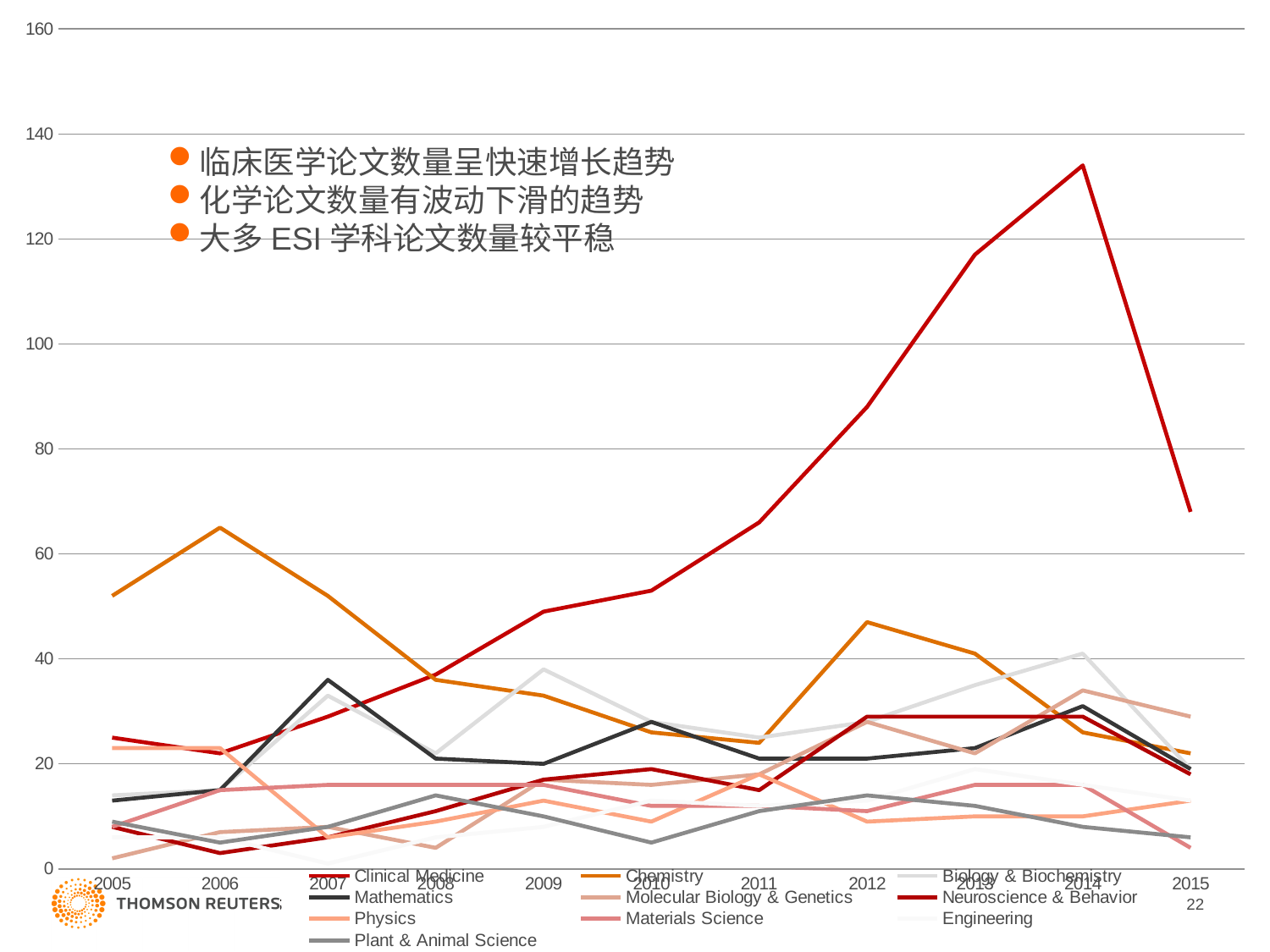

### Chart

| Category | Clinical Medicine | Chemistry | Biology & Biochemistry | Mathematics | Molecular Biology & Genetics | Neuroscience & Behavior | Physics | Materials Science | Engineering | Plant & Animal Science |
|---|---|---|---|---|---|---|---|---|---|---|
| 2005 | 25.0 | 52.0 | 14.0 | 13.0 | 2.0 | 8.0 | 23.0 | 8.0 | 6.0 | 9.0 |
| 2006 | 22.0 | 65.0 | 15.0 | 15.0 | 7.0 | 3.0 | 23.0 | 15.0 | 6.0 | 5.0 |
| 2007 | 29.0 | 52.0 | 33.0 | 36.0 | 8.0 | 6.0 | 6.0 | 16.0 | 1.0 | 8.0 |
| 2008 | 37.0 | 36.0 | 22.0 | 21.0 | 4.0 | 11.0 | 9.0 | 16.0 | 6.0 | 14.0 |
| 2009 | 49.0 | 33.0 | 38.0 | 20.0 | 17.0 | 17.0 | 13.0 | 16.0 | 8.0 | 10.0 |
| 2010 | 53.0 | 26.0 | 28.0 | 28.0 | 16.0 | 19.0 | 9.0 | 12.0 | 13.0 | 5.0 |
| 2011 | 66.0 | 24.0 | 25.0 | 21.0 | 18.0 | 15.0 | 18.0 | 12.0 | 12.0 | 11.0 |
| 2012 | 88.0 | 47.0 | 28.0 | 21.0 | 28.0 | 29.0 | 9.0 | 11.0 | 13.0 | 14.0 |
| 2013 | 117.0 | 41.0 | 35.0 | 23.0 | 22.0 | 29.0 | 10.0 | 16.0 | 19.0 | 12.0 |
| 2014 | 134.0 | 26.0 | 41.0 | 31.0 | 34.0 | 29.0 | 10.0 | 16.0 | 16.0 | 8.0 |
| 2015 | 68.0 | 22.0 | 19.0 | 19.0 | 29.0 | 18.0 | 13.0 | 4.0 | 13.0 | 6.0 |
临床医学论文数量呈快速增长趋势
化学论文数量有波动下滑的趋势
大多ESI学科论文数量较平稳
22